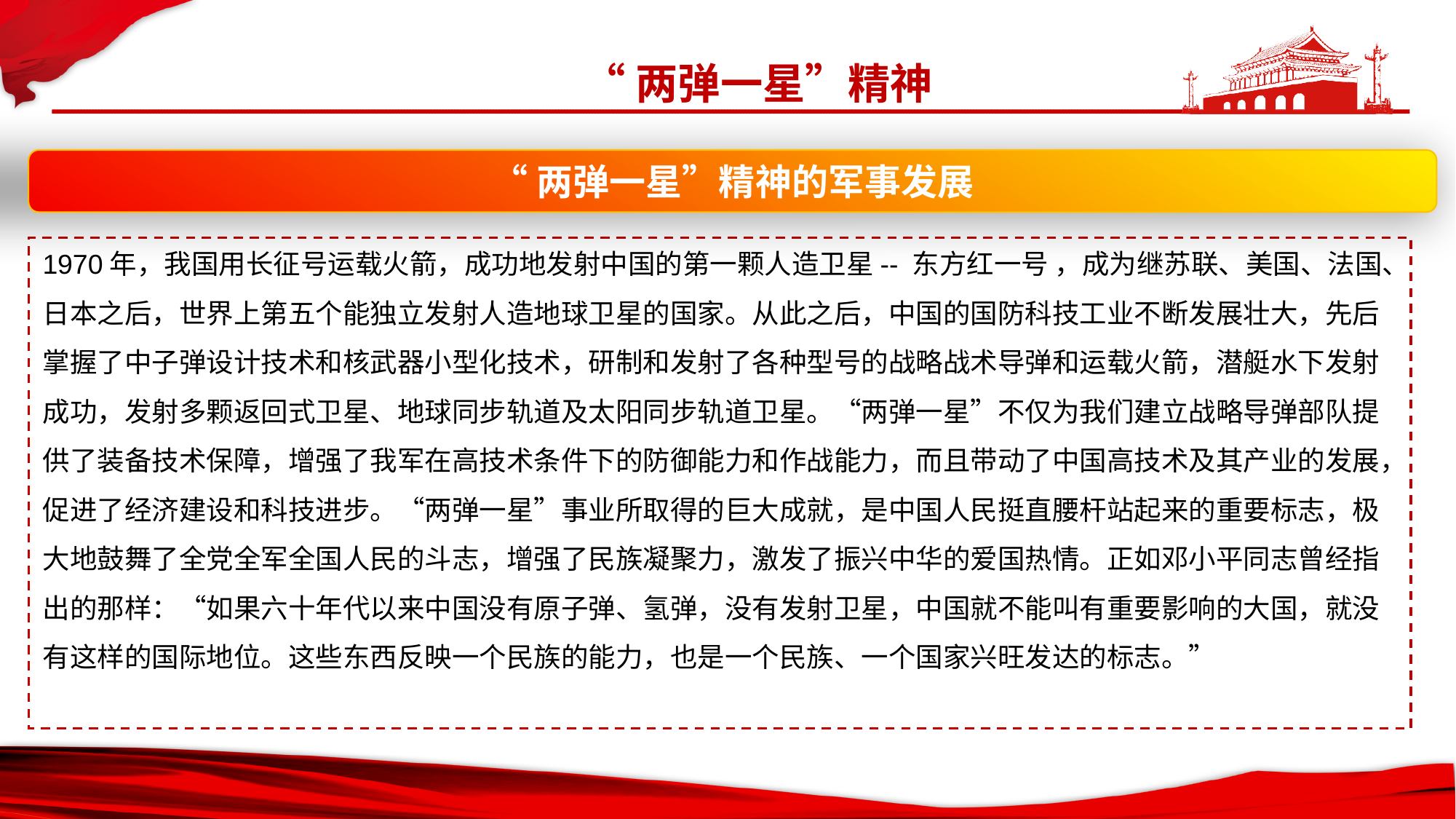

“两弹一星”精神
“两弹一星”精神的军事发展
1970年，我国用长征号运载火箭，成功地发射中国的第一颗人造卫星-- 东方红一号 ，成为继苏联、美国、法国、日本之后，世界上第五个能独立发射人造地球卫星的国家。从此之后，中国的国防科技工业不断发展壮大，先后掌握了中子弹设计技术和核武器小型化技术，研制和发射了各种型号的战略战术导弹和运载火箭，潜艇水下发射成功，发射多颗返回式卫星、地球同步轨道及太阳同步轨道卫星。“两弹一星”不仅为我们建立战略导弹部队提供了装备技术保障，增强了我军在高技术条件下的防御能力和作战能力，而且带动了中国高技术及其产业的发展，促进了经济建设和科技进步。“两弹一星”事业所取得的巨大成就，是中国人民挺直腰杆站起来的重要标志，极大地鼓舞了全党全军全国人民的斗志，增强了民族凝聚力，激发了振兴中华的爱国热情。正如邓小平同志曾经指出的那样：“如果六十年代以来中国没有原子弹、氢弹，没有发射卫星，中国就不能叫有重要影响的大国，就没有这样的国际地位。这些东西反映一个民族的能力，也是一个民族、一个国家兴旺发达的标志。”